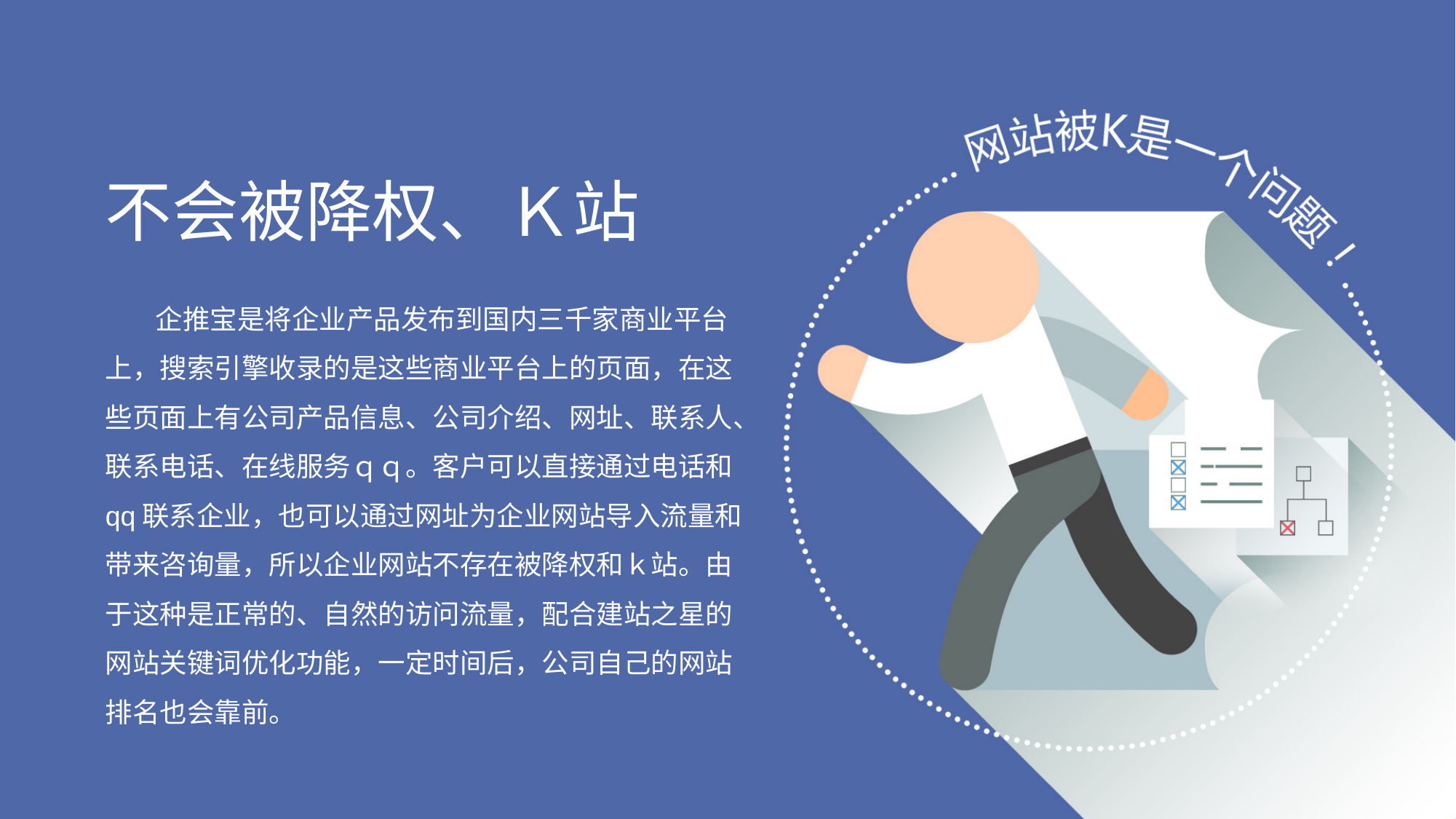

# 不会被降权、Ｋ站
       企推宝是将企业产品发布到国内三千家商业平台上，搜索引擎收录的是这些商业平台上的页面，在这些页面上有公司产品信息、公司介绍、网址、联系人、联系电话、在线服务ｑｑ。客户可以直接通过电话和qq联系企业，也可以通过网址为企业网站导入流量和带来咨询量，所以企业网站不存在被降权和ｋ站。由于这种是正常的、自然的访问流量，配合建站之星的网站关键词优化功能，一定时间后，公司自己的网站排名也会靠前。